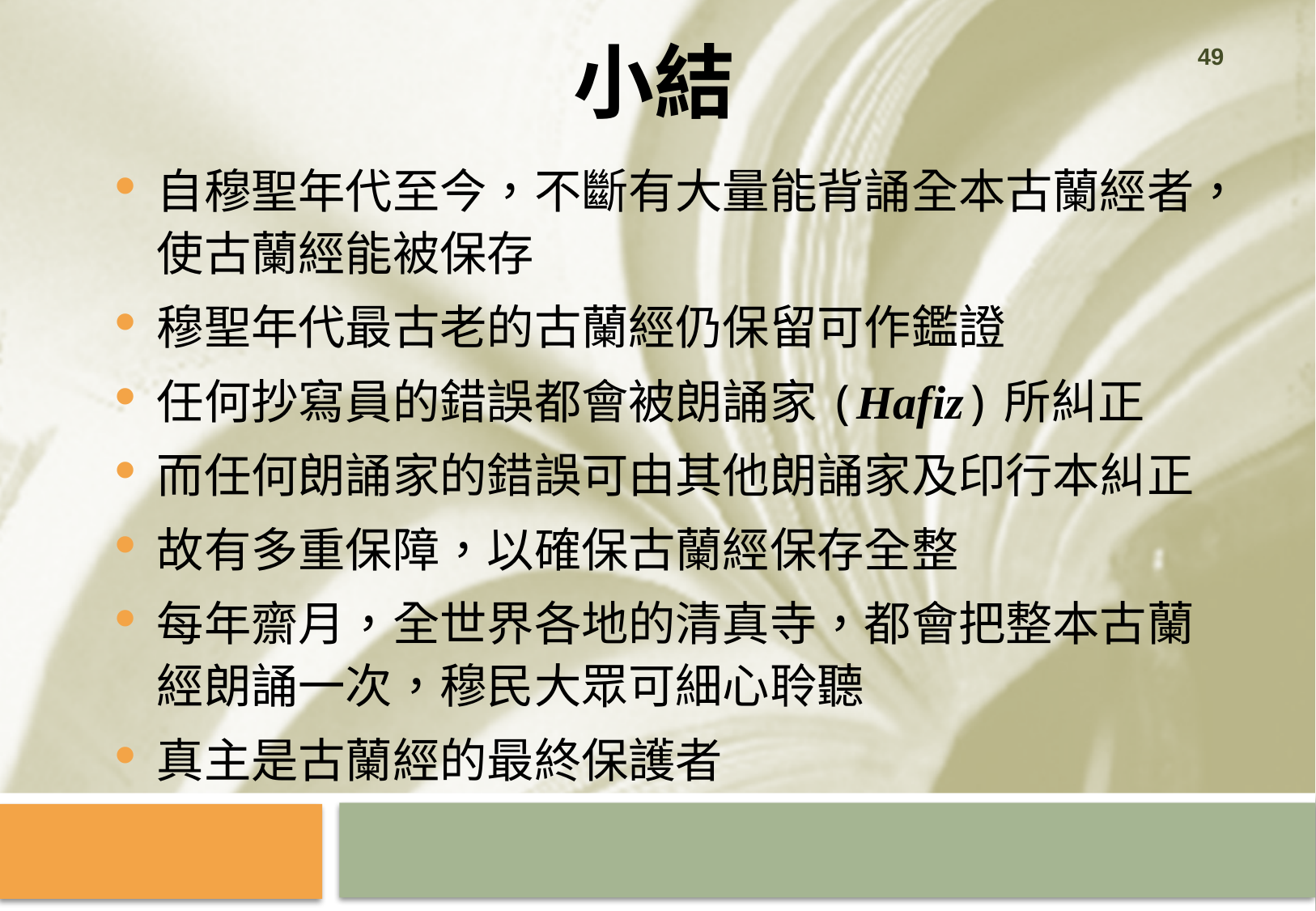

小結
49
自穆聖年代至今，不斷有大量能背誦全本古蘭經者，使古蘭經能被保存
穆聖年代最古老的古蘭經仍保留可作鑑證
任何抄寫員的錯誤都會被朗誦家(Hafiz)所糾正
而任何朗誦家的錯誤可由其他朗誦家及印行本糾正
故有多重保障，以確保古蘭經保存全整
每年齋月，全世界各地的清真寺，都會把整本古蘭經朗誦一次，穆民大眾可細心聆聽
真主是古蘭經的最終保護者